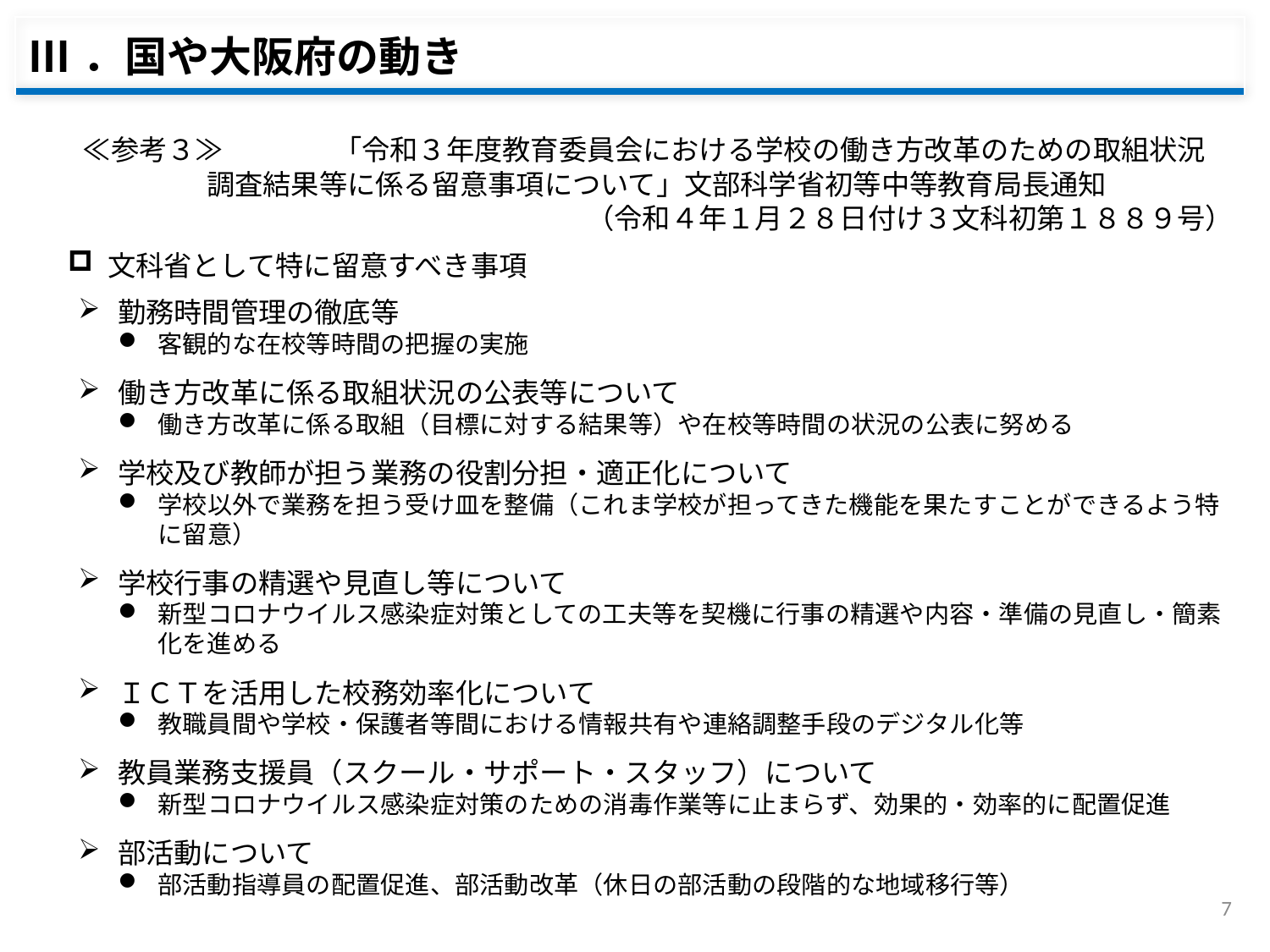

| Ⅲ．国や大阪府の動き |
| --- |
　　≪参考３≫　	「令和３年度教育委員会における学校の働き方改革のための取組状況調査結果等に係る留意事項について」文部科学省初等中等教育局長通知
（令和４年１月２８日付け３文科初第１８８９号）
文科省として特に留意すべき事項
勤務時間管理の徹底等
客観的な在校等時間の把握の実施

働き方改革に係る取組状況の公表等について
働き方改革に係る取組（目標に対する結果等）や在校等時間の状況の公表に努める

学校及び教師が担う業務の役割分担・適正化について
学校以外で業務を担う受け皿を整備（これま学校が担ってきた機能を果たすことができるよう特に留意）

学校行事の精選や見直し等について
新型コロナウイルス感染症対策としての工夫等を契機に行事の精選や内容・準備の見直し・簡素化を進める

ＩＣＴを活用した校務効率化について
教職員間や学校・保護者等間における情報共有や連絡調整手段のデジタル化等

教員業務支援員（スクール・サポート・スタッフ）について
新型コロナウイルス感染症対策のための消毒作業等に止まらず、効果的・効率的に配置促進

部活動について
部活動指導員の配置促進、部活動改革（休日の部活動の段階的な地域移行等）
7